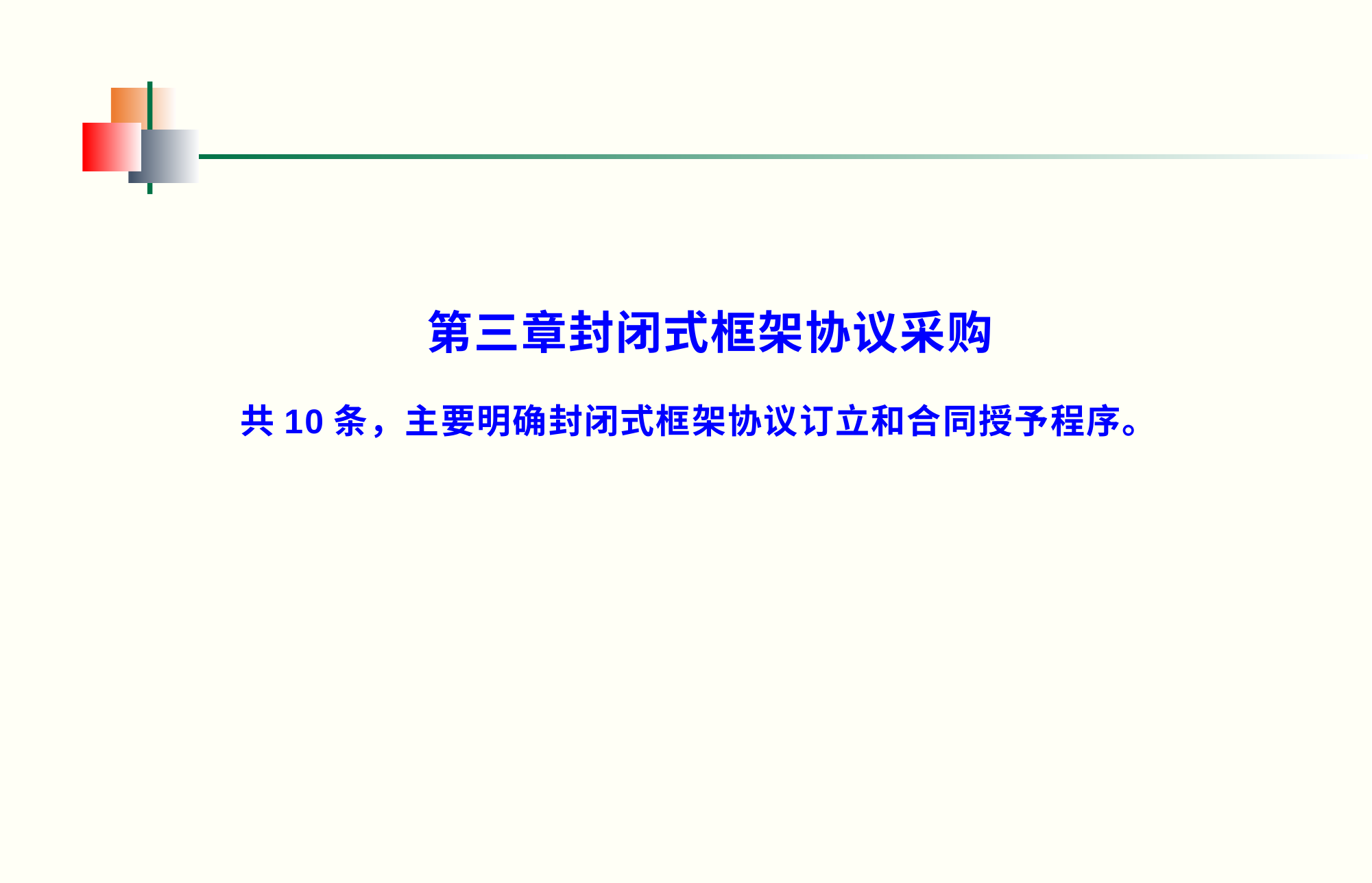

第三章封闭式框架协议采购
共10条，主要明确封闭式框架协议订立和合同授予程序。